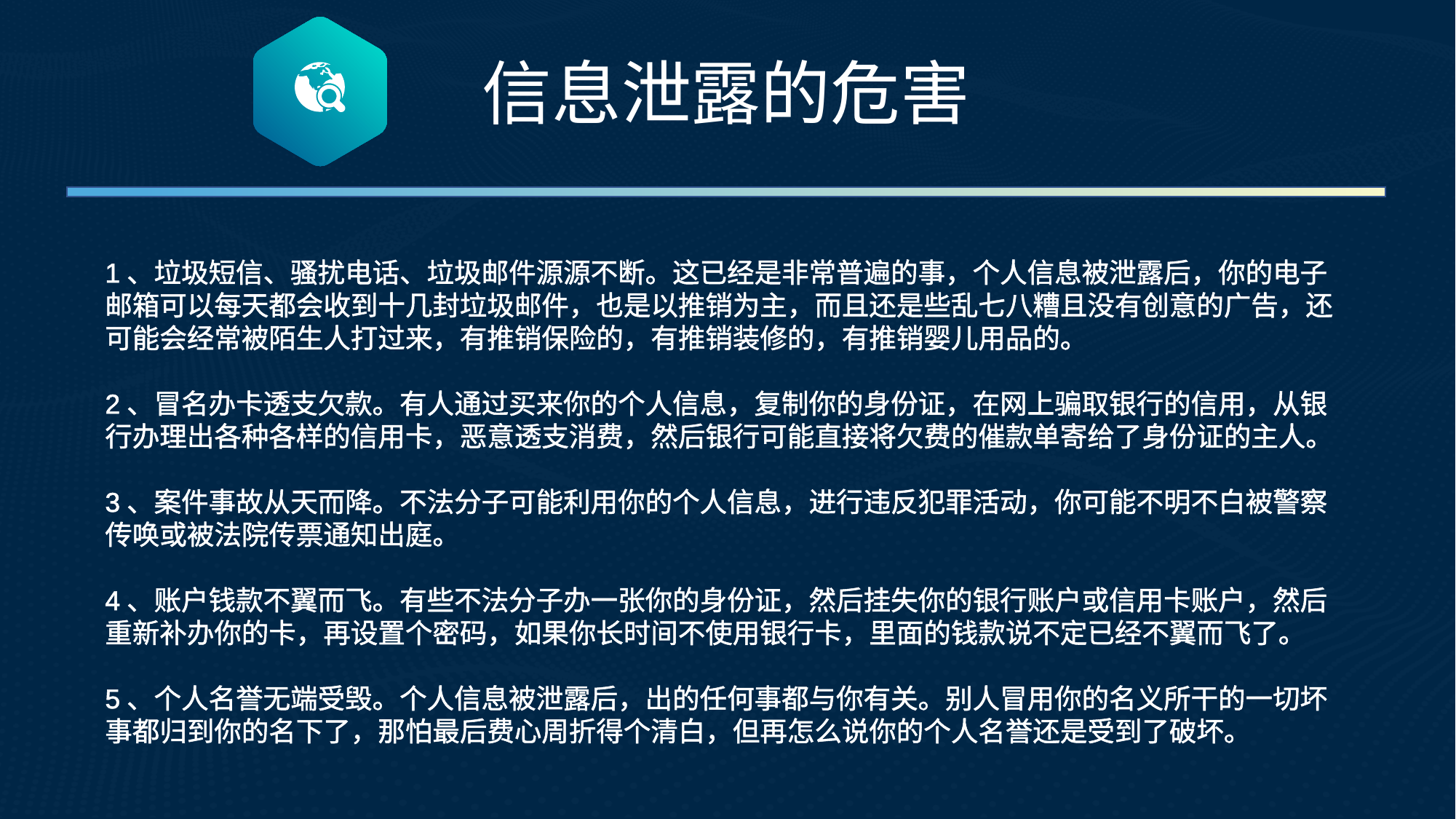

信息泄露的危害

1、垃圾短信、骚扰电话、垃圾邮件源源不断。这已经是非常普遍的事，个人信息被泄露后，你的电子邮箱可以每天都会收到十几封垃圾邮件，也是以推销为主，而且还是些乱七八糟且没有创意的广告，还可能会经常被陌生人打过来，有推销保险的，有推销装修的，有推销婴儿用品的。

2、冒名办卡透支欠款。有人通过买来你的个人信息，复制你的身份证，在网上骗取银行的信用，从银行办理出各种各样的信用卡，恶意透支消费，然后银行可能直接将欠费的催款单寄给了身份证的主人。

3、案件事故从天而降。不法分子可能利用你的个人信息，进行违反犯罪活动，你可能不明不白被警察传唤或被法院传票通知出庭。

4、账户钱款不翼而飞。有些不法分子办一张你的身份证，然后挂失你的银行账户或信用卡账户，然后重新补办你的卡，再设置个密码，如果你长时间不使用银行卡，里面的钱款说不定已经不翼而飞了。

5、个人名誉无端受毁。个人信息被泄露后，出的任何事都与你有关。别人冒用你的名义所干的一切坏事都归到你的名下了，那怕最后费心周折得个清白，但再怎么说你的个人名誉还是受到了破坏。